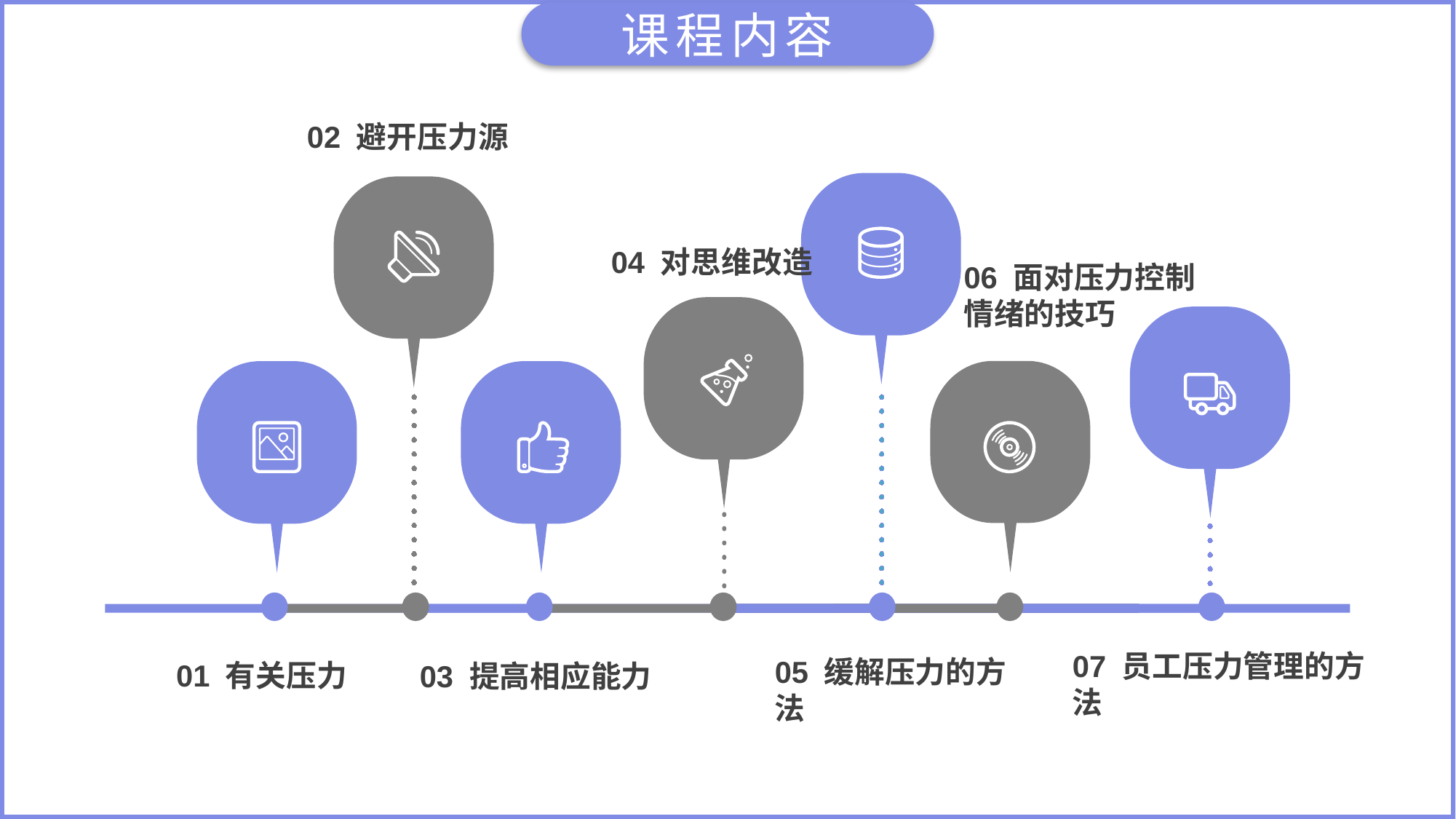

课程内容
02 避开压力源

04 对思维改造
06 面对压力控制情绪的技巧

07 员工压力管理的方法
05 缓解压力的方法
01 有关压力
03 提高相应能力